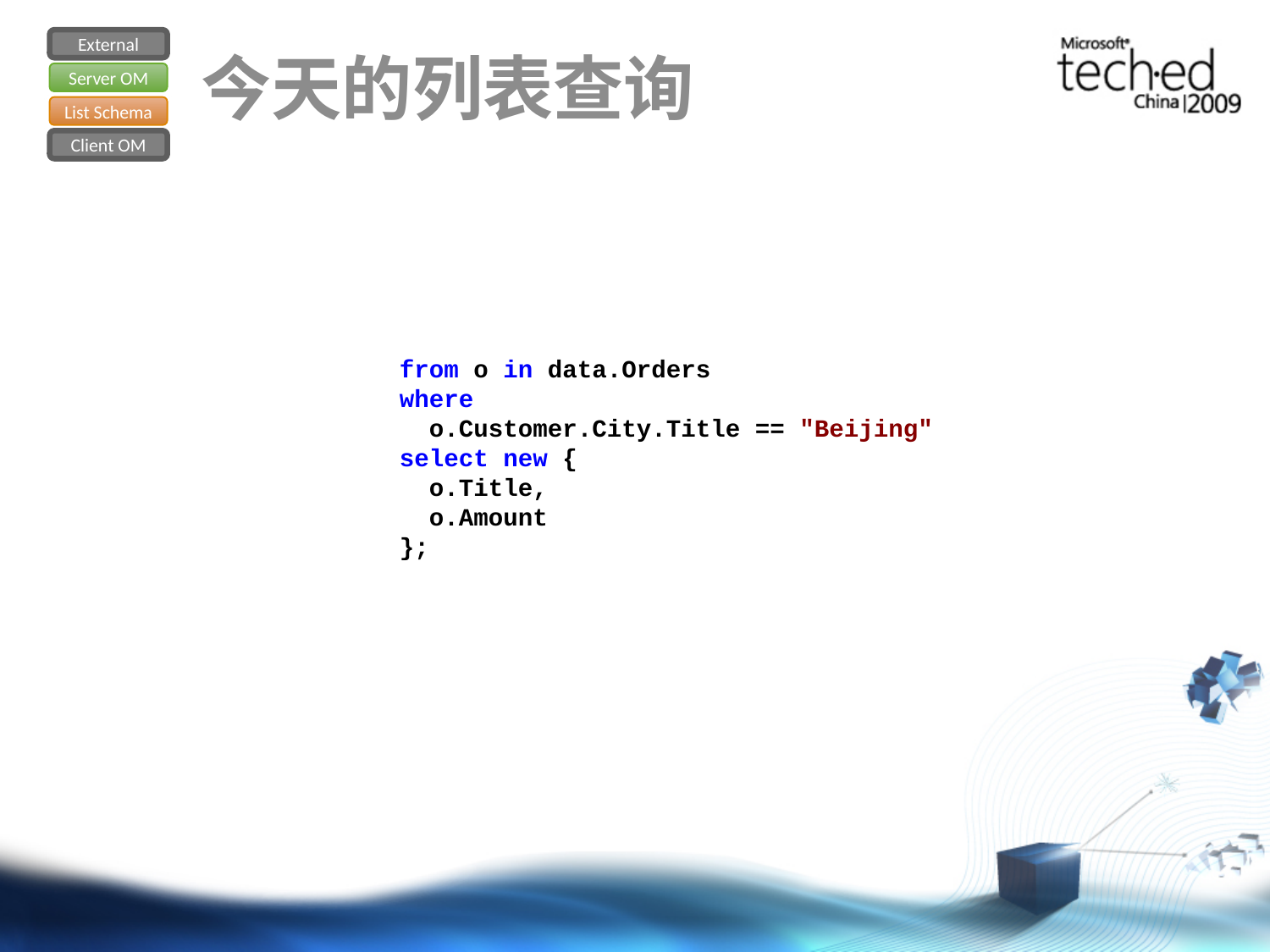

External
Server OM
List Schema
Client OM
# 今天的列表查询
from o in data.Orders
where
  o.Customer.City.Title == "Beijing"
select new {
  o.Title,
  o.Amount
};